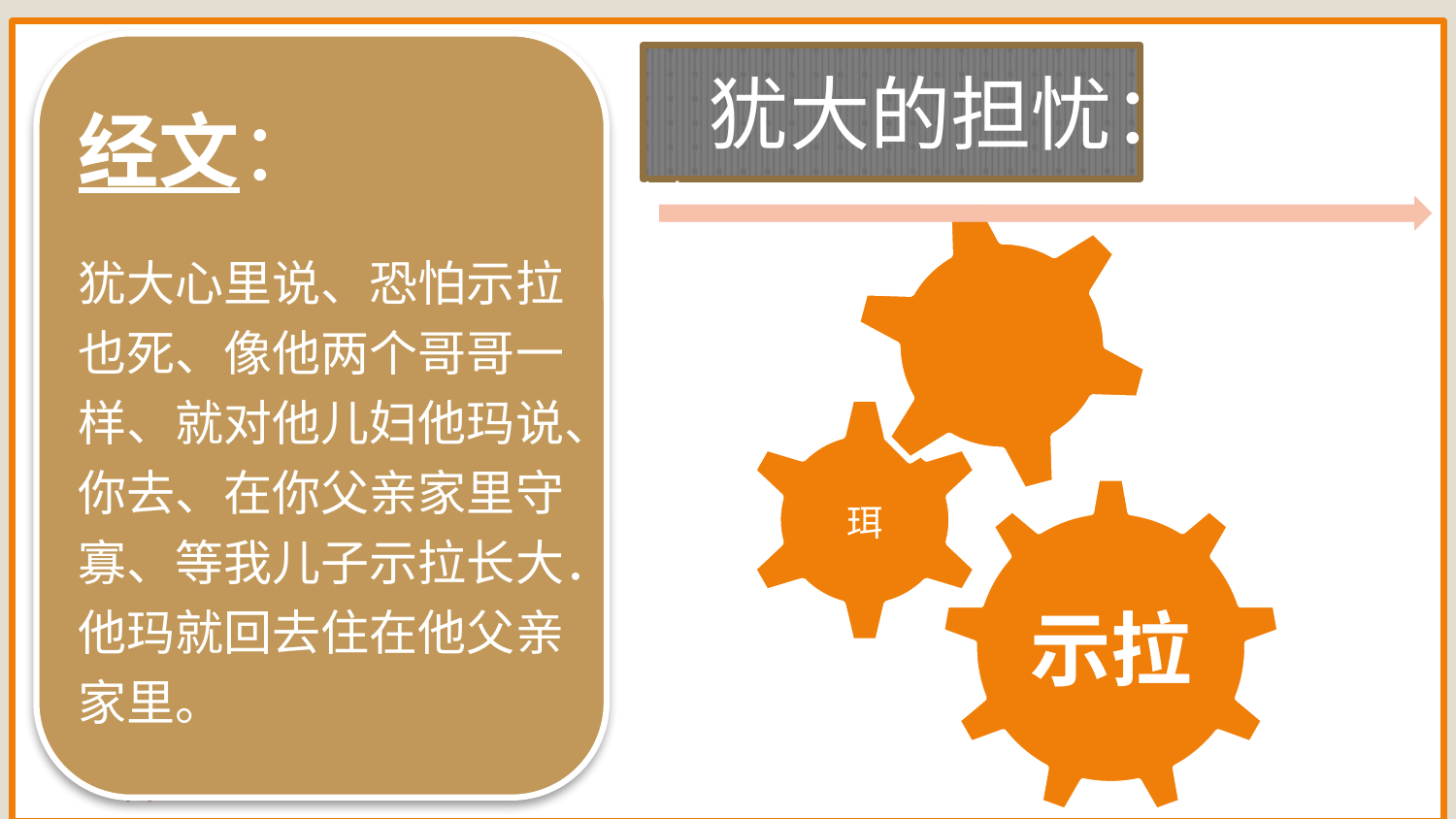

看
经文：

犹大心里说、恐怕示拉也死、像他两个哥哥一样、就对他儿妇他玛说、你去、在你父亲家里守寡、等我儿子示拉长大．他玛就回去住在他父亲家里。
 犹大的担忧：
示拉
珥
俄南